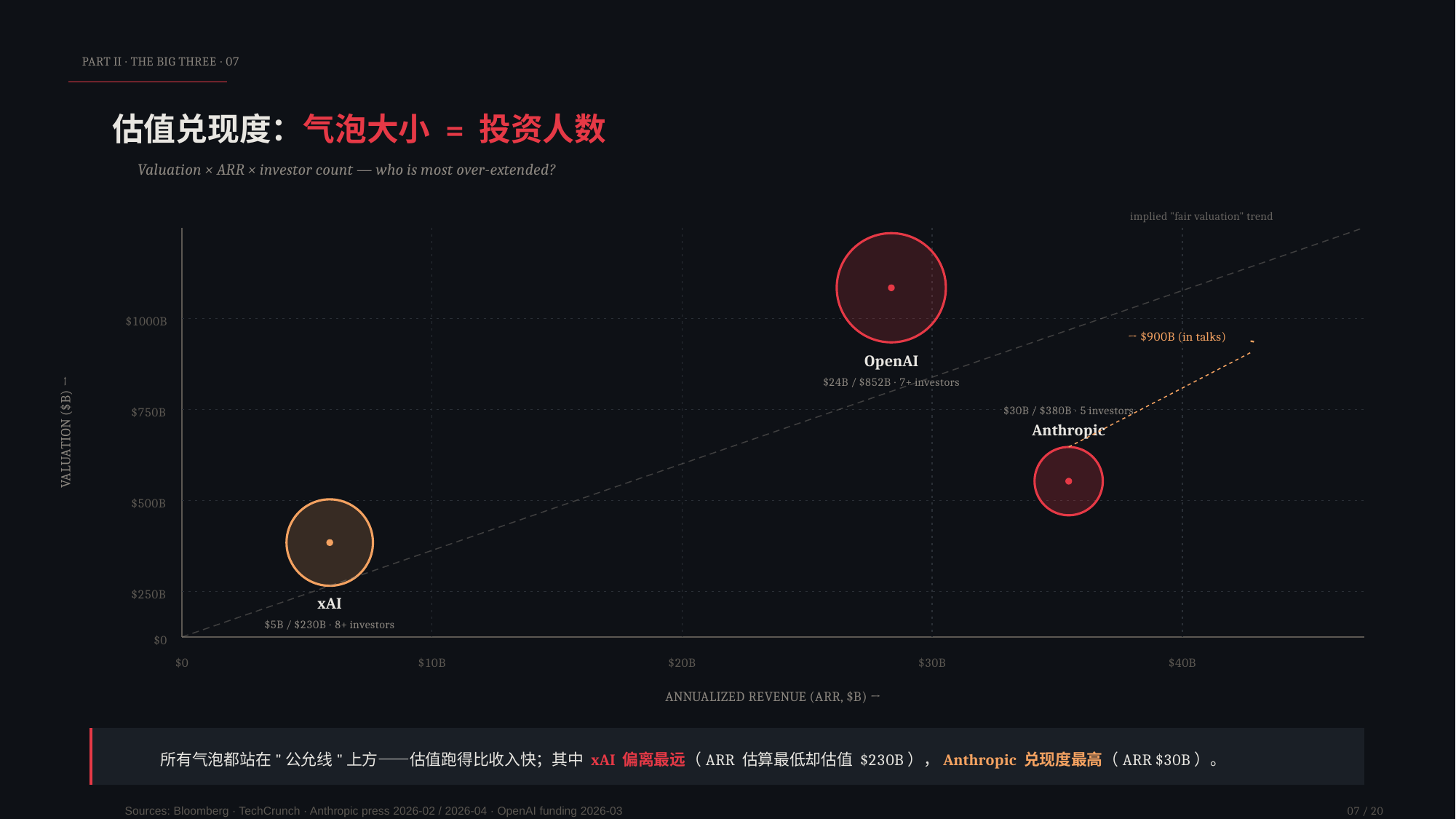

PART II · THE BIG THREE · 07

估值兑现度：气泡大小 = 投资人数
Valuation × ARR × investor count — who is most over-extended?
implied "fair valuation" trend

$1000B

$750B

VALUATION ($B) →
$500B

$250B

$0

$0
$10B
$20B
$30B
$40B
ANNUALIZED REVENUE (ARR, $B) →

OpenAI
$24B / $852B · 7+ investors
→ $900B (in talks)

$30B / $380B · 5 investors
Anthropic

xAI
$5B / $230B · 8+ investors

所有气泡都站在"公允线"上方——估值跑得比收入快；其中 xAI 偏离最远（ARR 估算最低却估值 $230B），Anthropic 兑现度最高（ARR $30B）。
Sources: Bloomberg · TechCrunch · Anthropic press 2026-02 / 2026-04 · OpenAI funding 2026-03
07 / 20